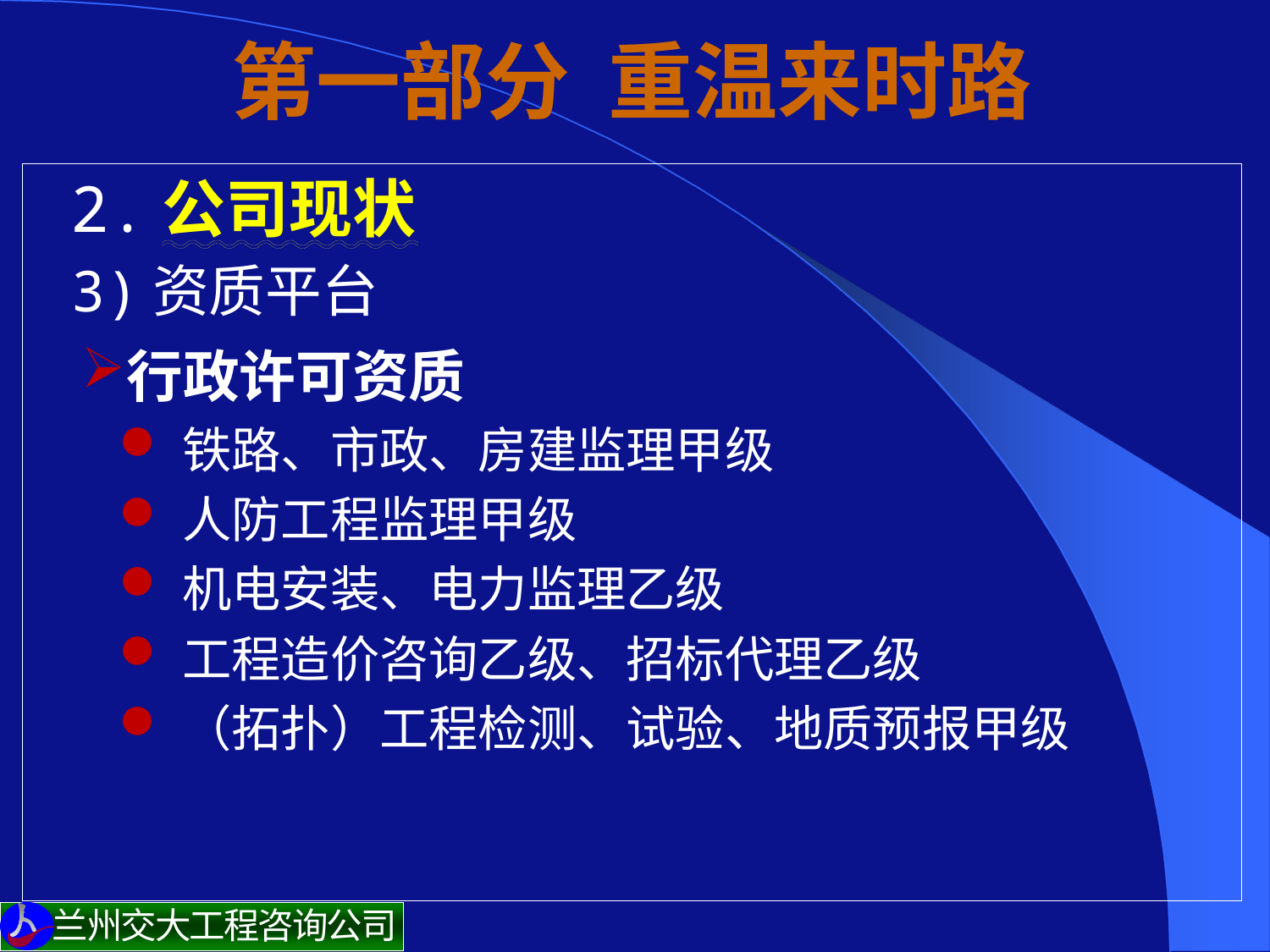

# 第一部分  重温来时路
 2.公司现状
3)资质平台
行政许可资质
铁路、市政、房建监理甲级
人防工程监理甲级
机电安装、电力监理乙级
工程造价咨询乙级、招标代理乙级
（拓扑）工程检测、试验、地质预报甲级